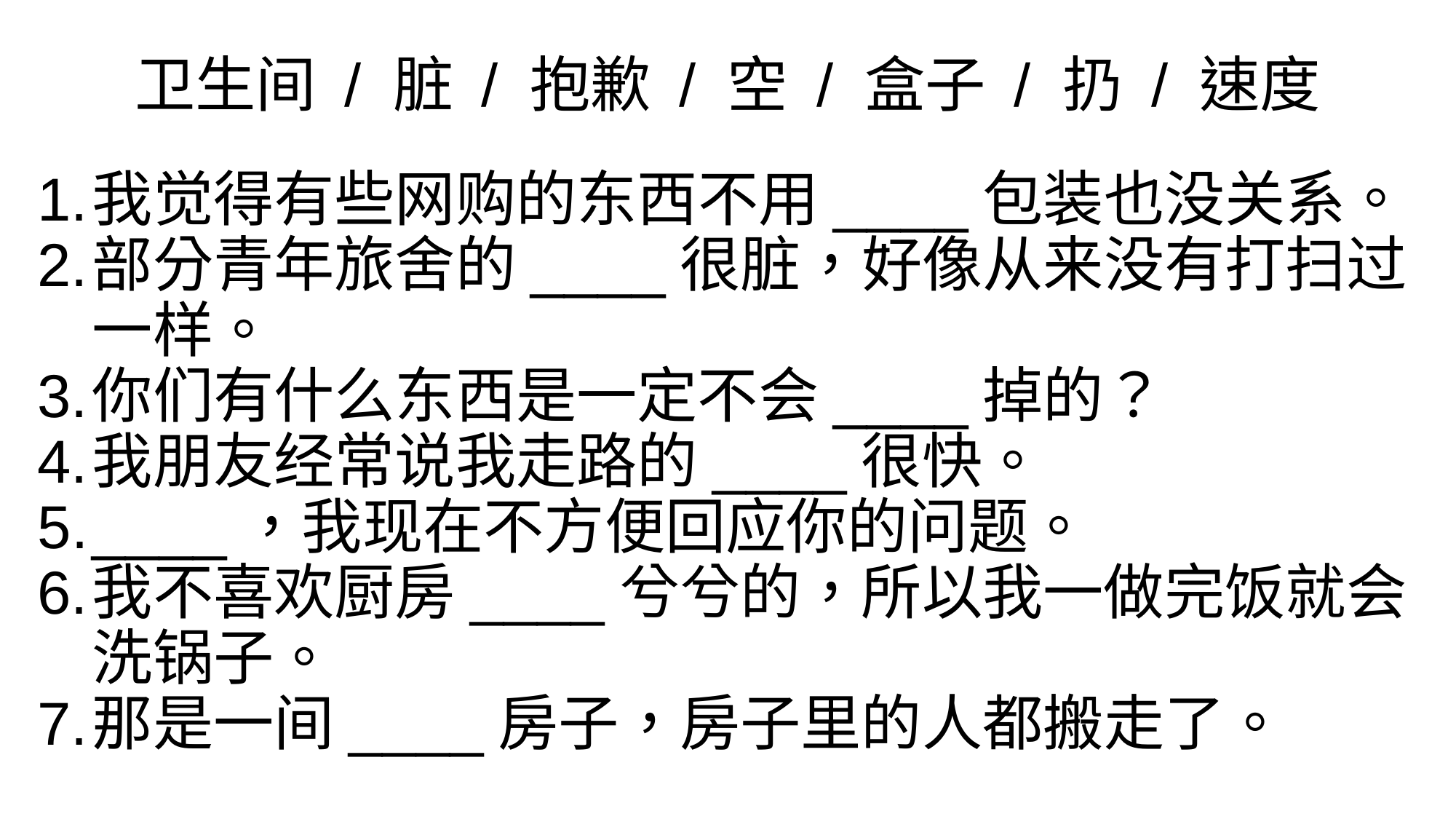

# 卫生间 / 脏 / 抱歉 / 空 / 盒子 / 扔 / 速度
我觉得有些网购的东西不用____包装也没关系。
部分青年旅舍的____很脏，好像从来没有打扫过一样。
你们有什么东西是一定不会____掉的？
我朋友经常说我走路的____很快。
____，我现在不方便回应你的问题。
我不喜欢厨房____兮兮的，所以我一做完饭就会洗锅子。
那是一间____房子，房子里的人都搬走了。